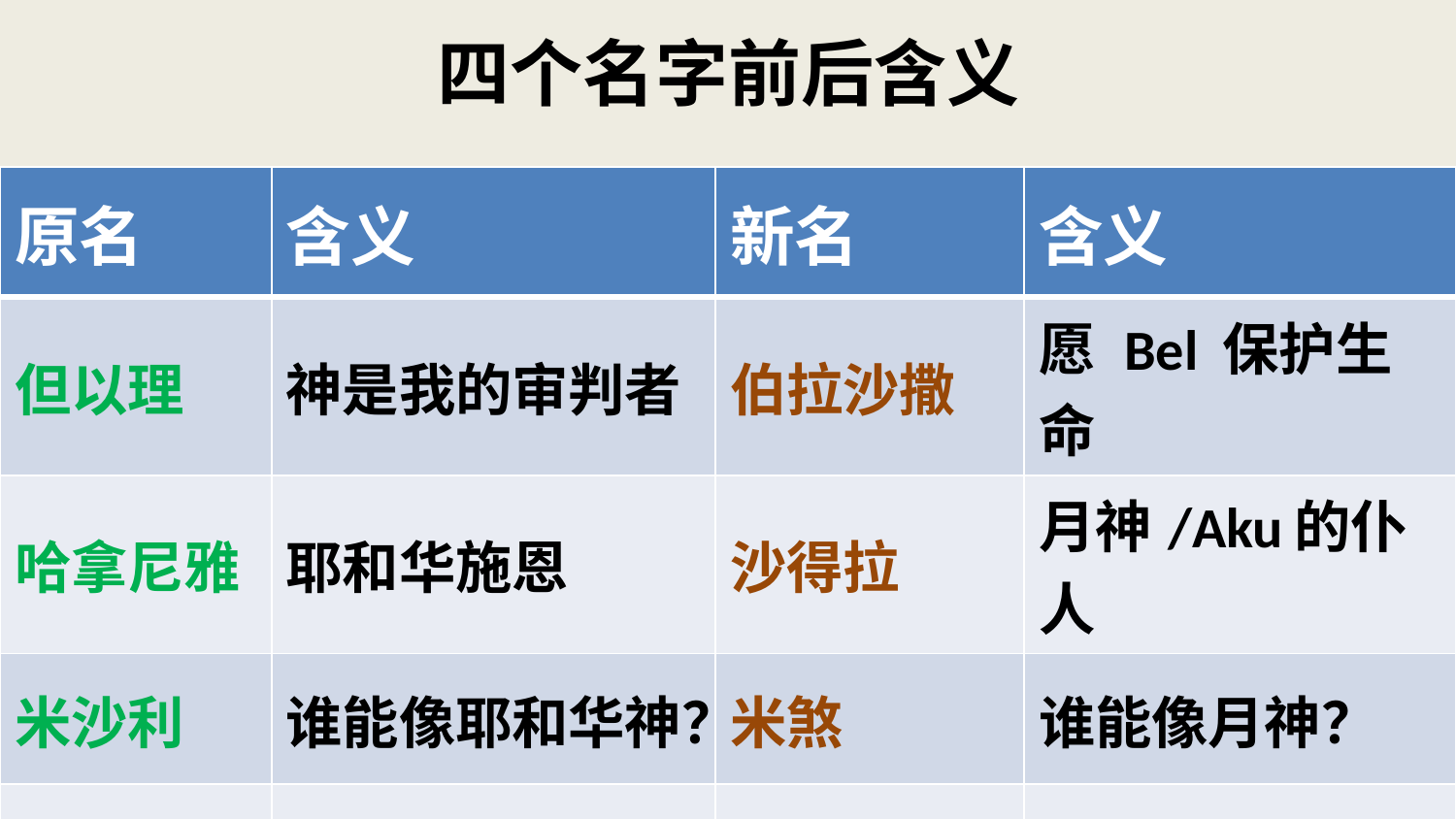

# 四个名字前后含义
| 原名 | 含义 | 新名 | 含义 |
| --- | --- | --- | --- |
| 但以理 | 神是我的审判者 | 伯拉沙撒 | 愿 Bel 保护生命 |
| 哈拿尼雅 | 耶和华施恩 | 沙得拉 | 月神/Aku的仆人 |
| 米沙利 | 谁能像耶和华神？ | 米煞 | 谁能像月神？ |
| 亚撒利雅 | 耶和华帮助 | 亚伯尼歌 | Nabu 神的仆人 |